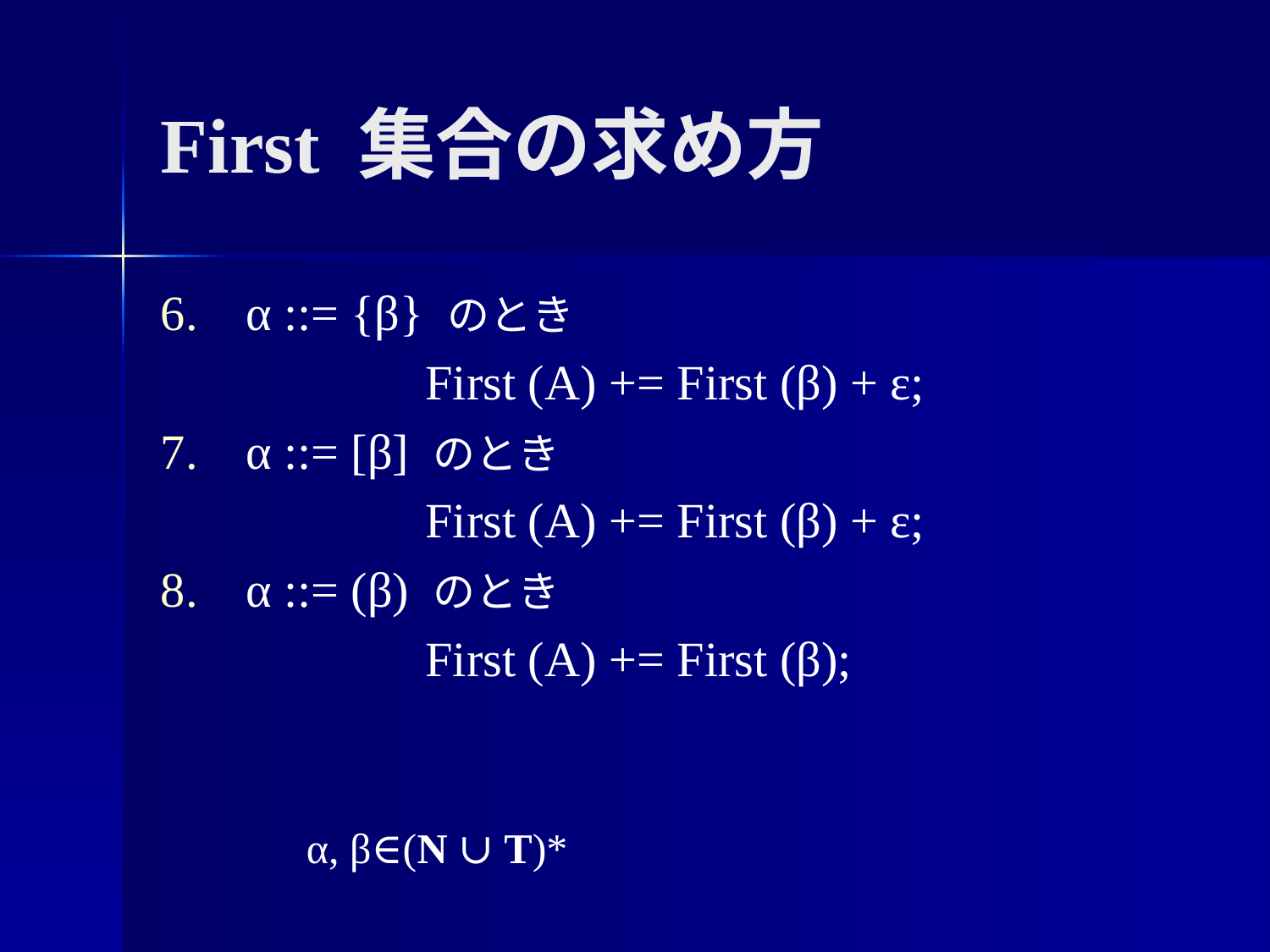

# First 集合の求め方
α ::= {β} のとき
		First (A) += First (β) + ε;
α ::= [β] のとき
		First (A) += First (β) + ε;
α ::= (β) のとき
		First (A) += First (β);
α, β∈(N ∪ T)*